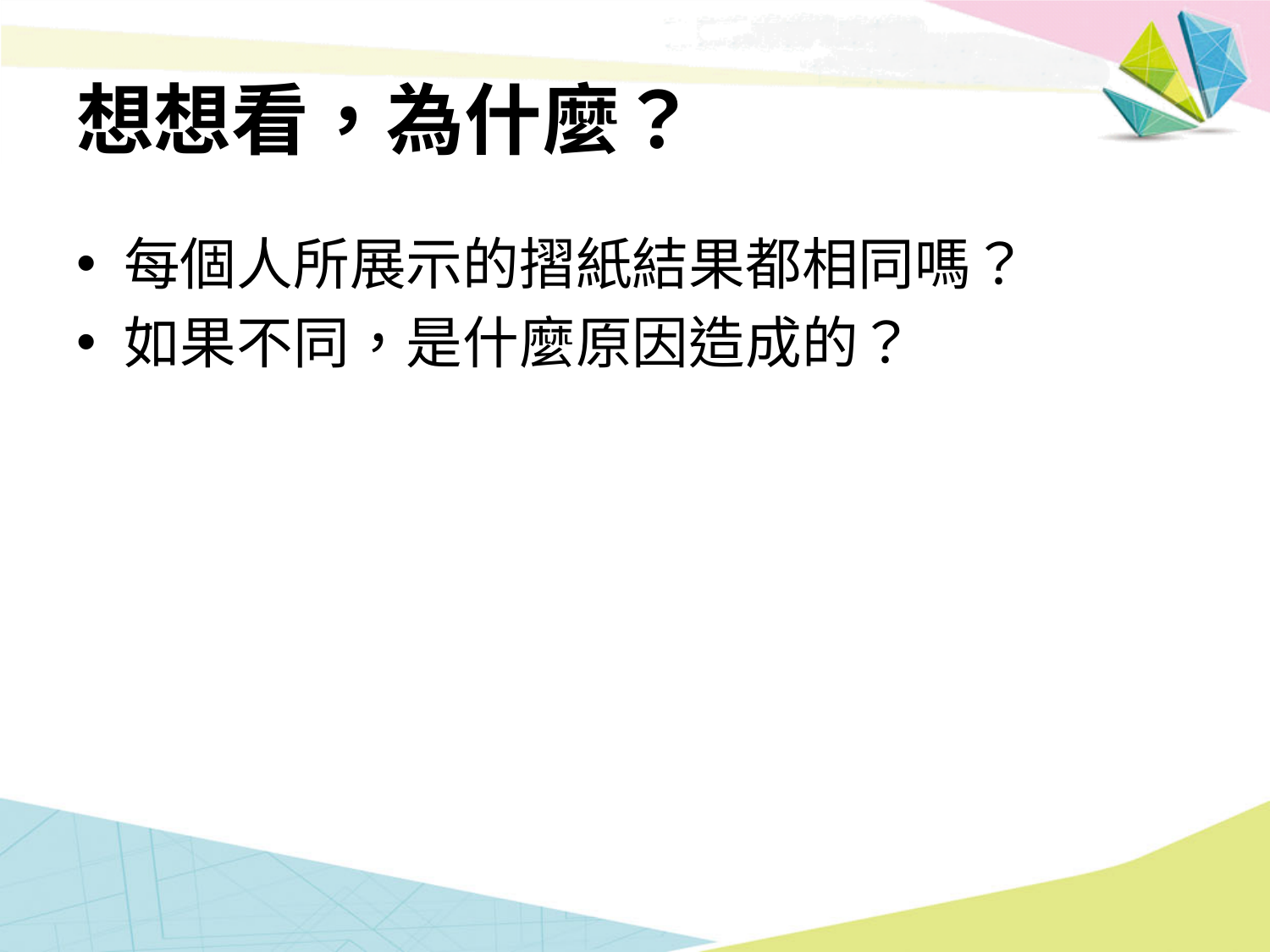

# 想想看，為什麼？
每個人所展示的摺紙結果都相同嗎？
如果不同，是什麼原因造成的？